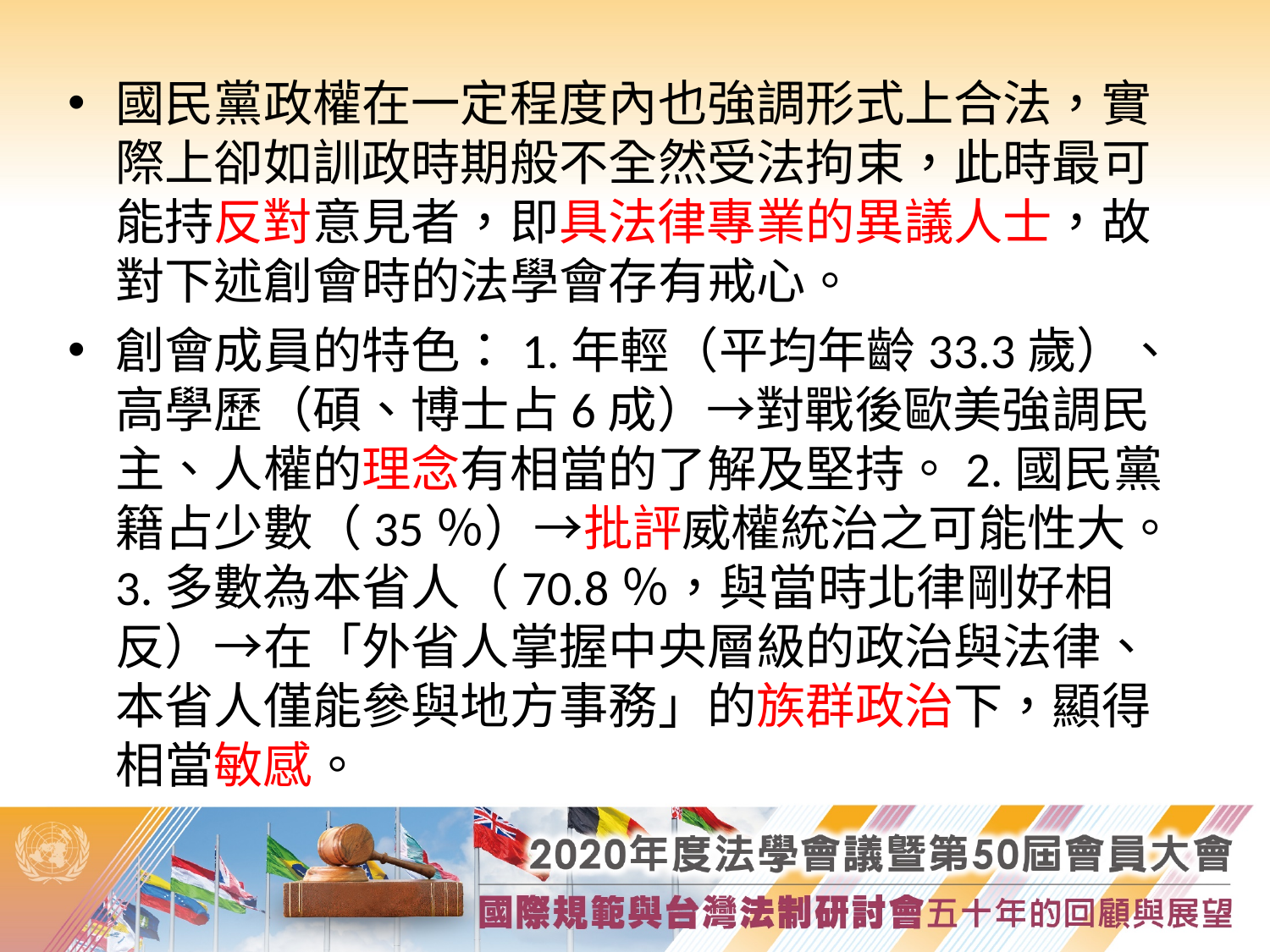

#
國民黨政權在一定程度內也強調形式上合法，實際上卻如訓政時期般不全然受法拘束，此時最可能持反對意見者，即具法律專業的異議人士，故對下述創會時的法學會存有戒心。
創會成員的特色：1.年輕（平均年齡33.3歲）、高學歷（碩、博士占6成）→對戰後歐美強調民主、人權的理念有相當的了解及堅持。2.國民黨籍占少數（35％）→批評威權統治之可能性大。3.多數為本省人（70.8％，與當時北律剛好相反）→在「外省人掌握中央層級的政治與法律、本省人僅能參與地方事務」的族群政治下，顯得相當敏感。